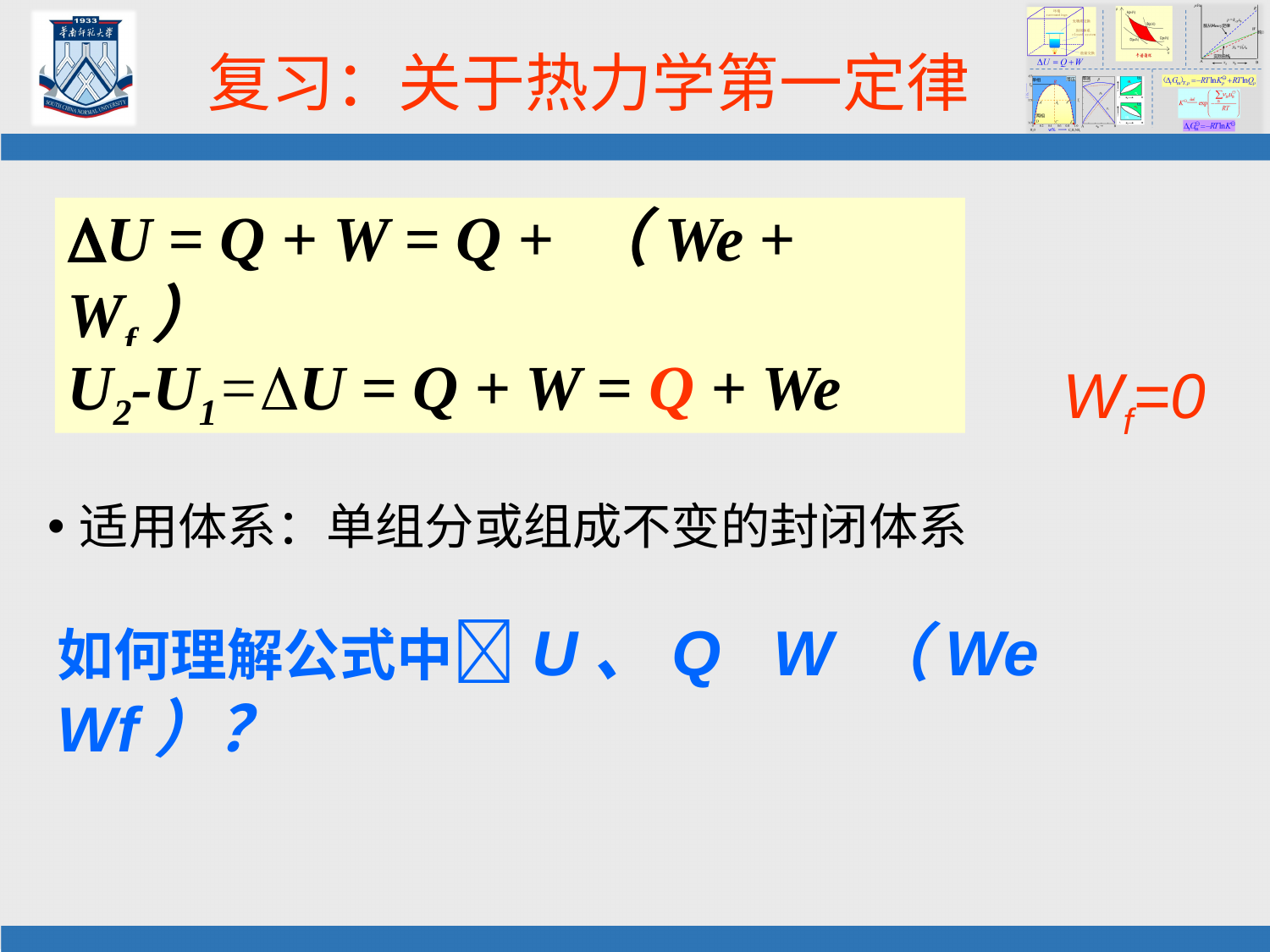

复习：关于热力学第一定律
ΔU = Q + W = Q + （We + Wf）
U2-U1=ΔU = Q + W = Q + We
Wf=0
适用体系：单组分或组成不变的封闭体系
如何理解公式中ΔU、Q   W （We   Wf）？